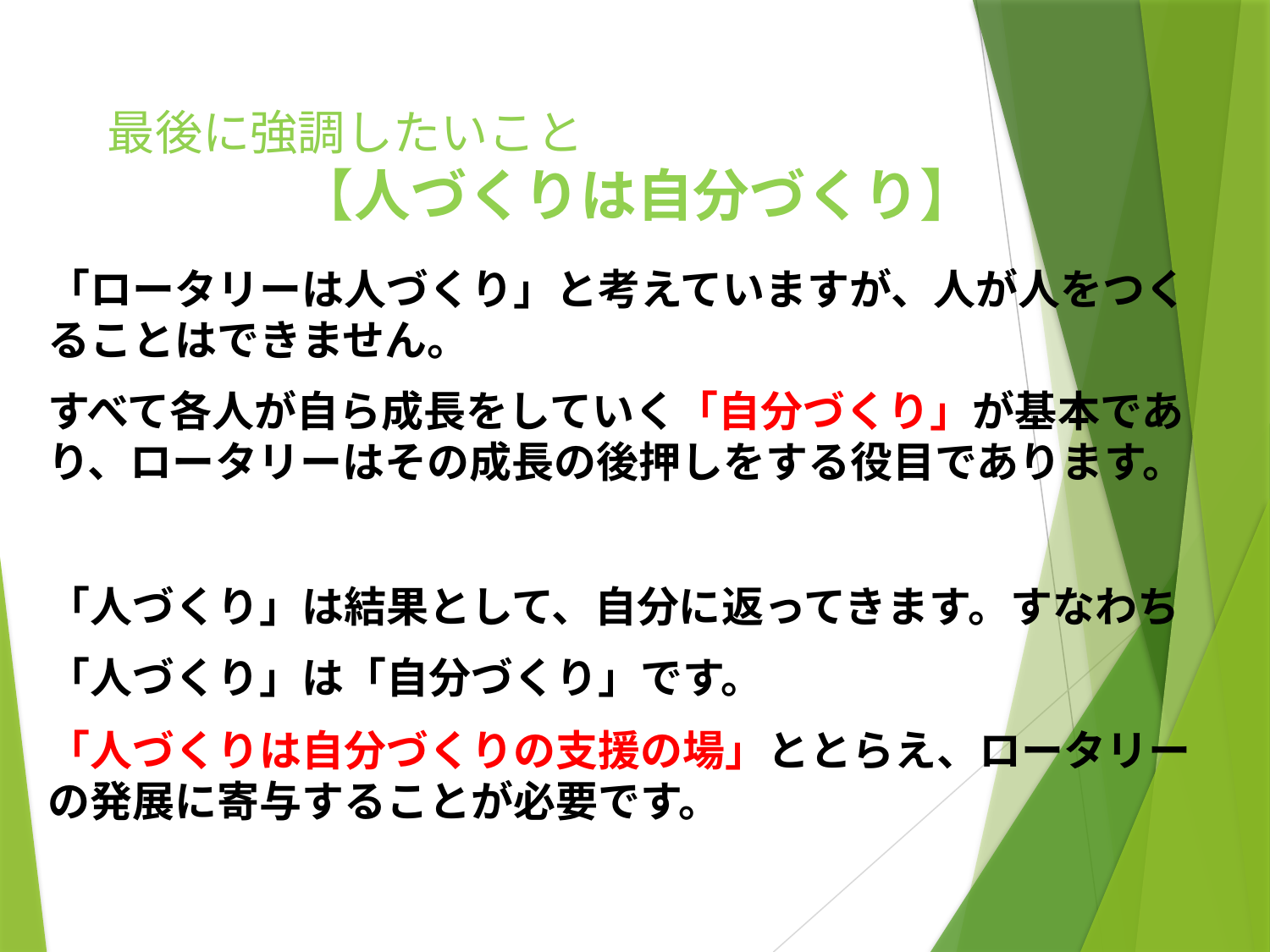

最後に強調したいこと
　　　　【人づくりは自分づくり】
「ロータリーは人づくり」と考えていますが、人が人をつくることはできません。
すべて各人が自ら成長をしていく「自分づくり」が基本であり、ロータリーはその成長の後押しをする役目であります。

「人づくり」は結果として、自分に返ってきます。すなわち
「人づくり」は「自分づくり」です。
「人づくりは自分づくりの支援の場」ととらえ、ロータリーの発展に寄与することが必要です。